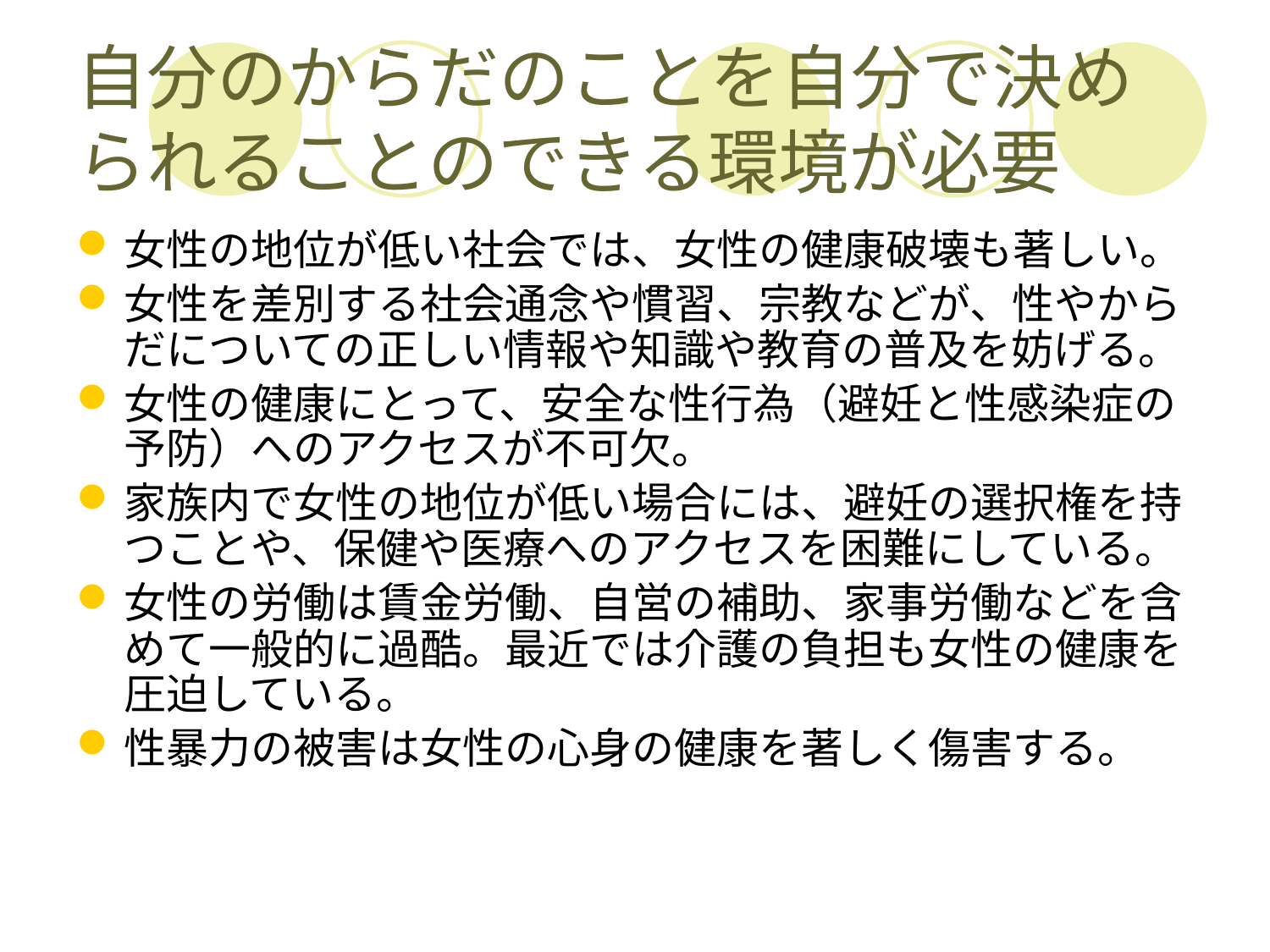

# 自分のからだのことを自分で決められることのできる環境が必要
女性の地位が低い社会では、女性の健康破壊も著しい。
女性を差別する社会通念や慣習、宗教などが、性やからだについての正しい情報や知識や教育の普及を妨げる。
女性の健康にとって、安全な性行為（避妊と性感染症の予防）へのアクセスが不可欠。
家族内で女性の地位が低い場合には、避妊の選択権を持つことや、保健や医療へのアクセスを困難にしている。
女性の労働は賃金労働、自営の補助、家事労働などを含めて一般的に過酷。最近では介護の負担も女性の健康を圧迫している。
性暴力の被害は女性の心身の健康を著しく傷害する。